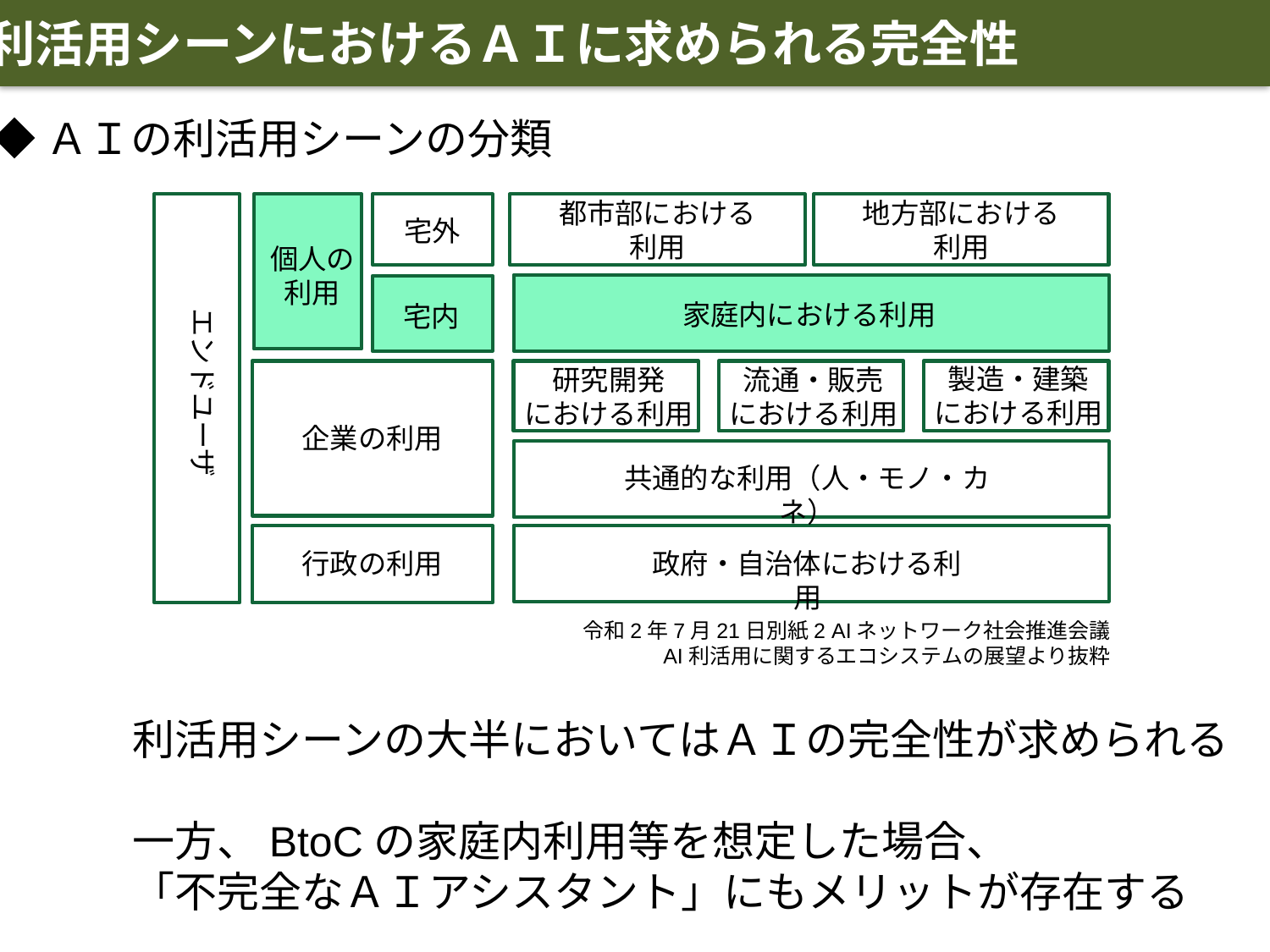

利活用シーンにおけるＡＩに求められる完全性
◆ＡＩの利活用シーンの分類
地方部における
利用
都市部における
利用

宅外
個人の利用

家庭内における利用
宅内
エンドユーザ
製造・建築
における利用
研究開発
における利用
流通・販売
における利用

企業の利用

共通的な利用（人・モノ・カネ）

行政の利用
政府・自治体における利用
令和2年7月21日別紙2 AIネットワーク社会推進会議
AI利活用に関するエコシステムの展望より抜粋
利活用シーンの大半においてはＡＩの完全性が求められる

一方、BtoCの家庭内利用等を想定した場合、
「不完全なＡＩアシスタント」にもメリットが存在する